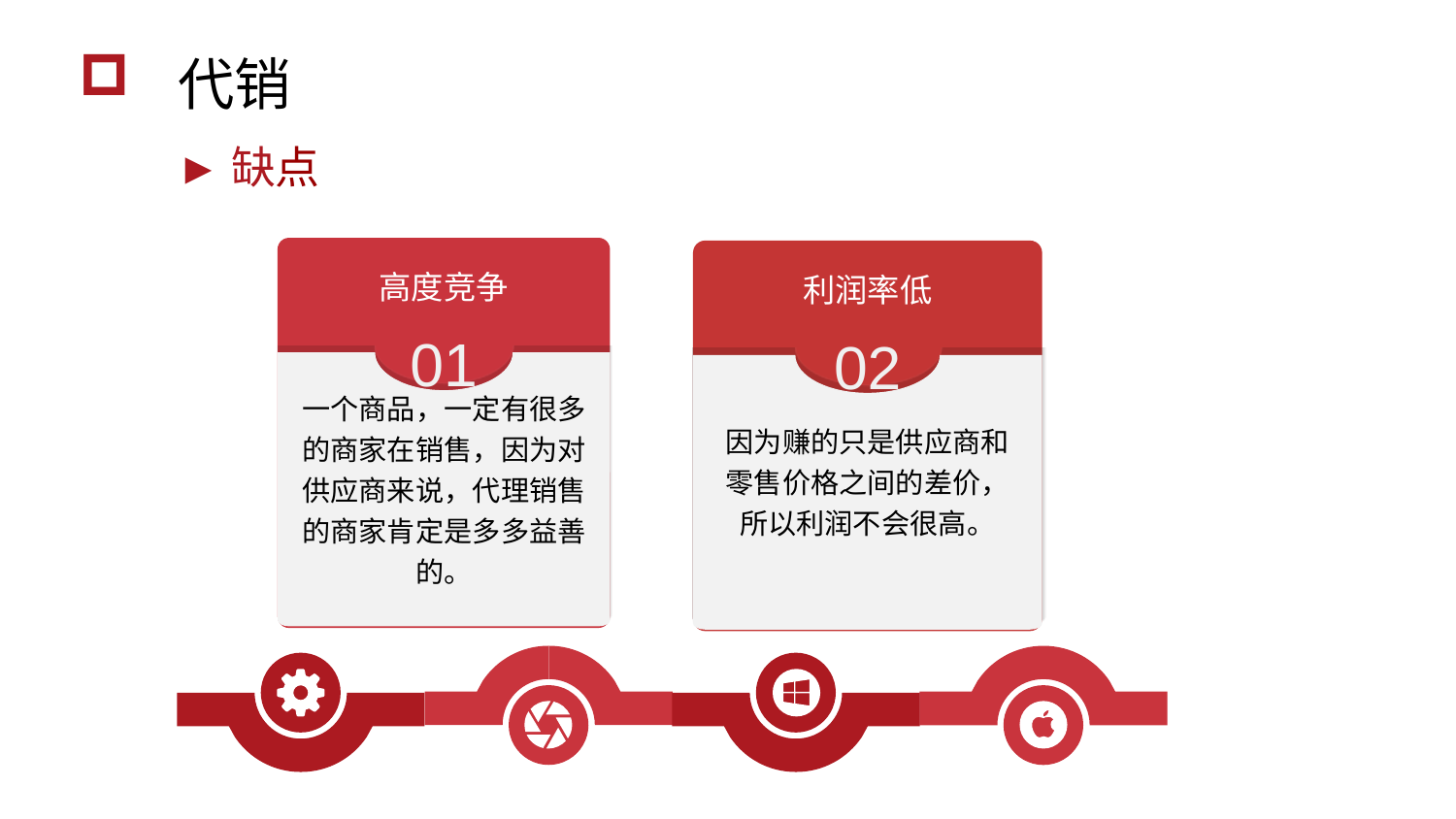

代销
►缺点
高度竞争
01

一个商品，一定有很多的商家在销售，因为对供应商来说，代理销售的商家肯定是多多益善的。
利润率低
02

因为赚的只是供应商和零售价格之间的差价，所以利润不会很高。